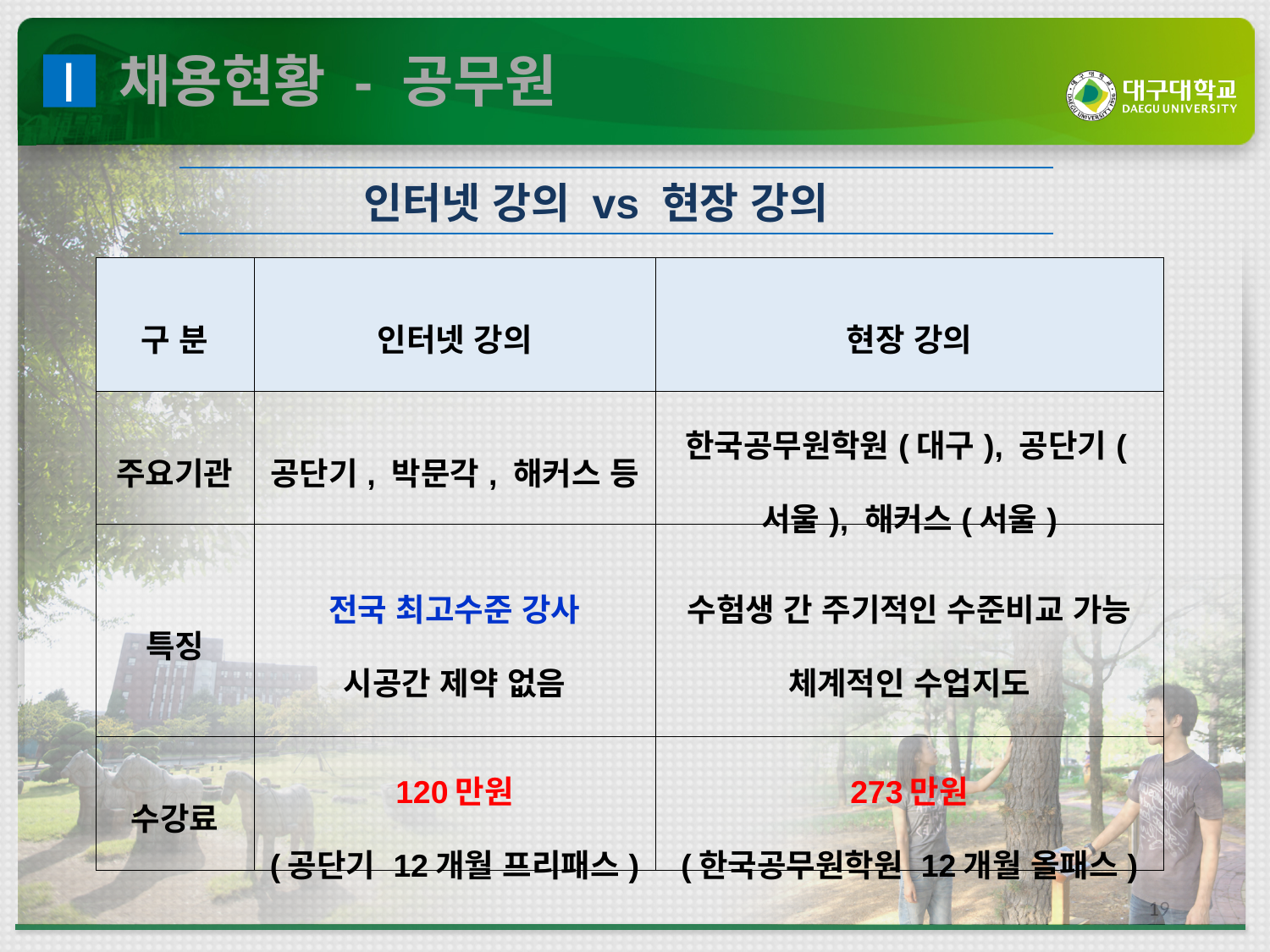

채용현황 - 공무원
Ⅰ

인터넷 강의 vs 현장 강의
| 구 분 | 인터넷 강의 | 현장 강의 |
| --- | --- | --- |
| 주요기관 | 공단기, 박문각, 해커스 등 | 한국공무원학원(대구), 공단기(서울), 해커스(서울) |
| 특징 | 전국 최고수준 강사 시공간 제약 없음 | 수험생 간 주기적인 수준비교 가능 체계적인 수업지도 |
| 수강료 | 120만원 (공단기 12개월 프리패스) | 273만원 (한국공무원학원 12개월 올패스) |
19